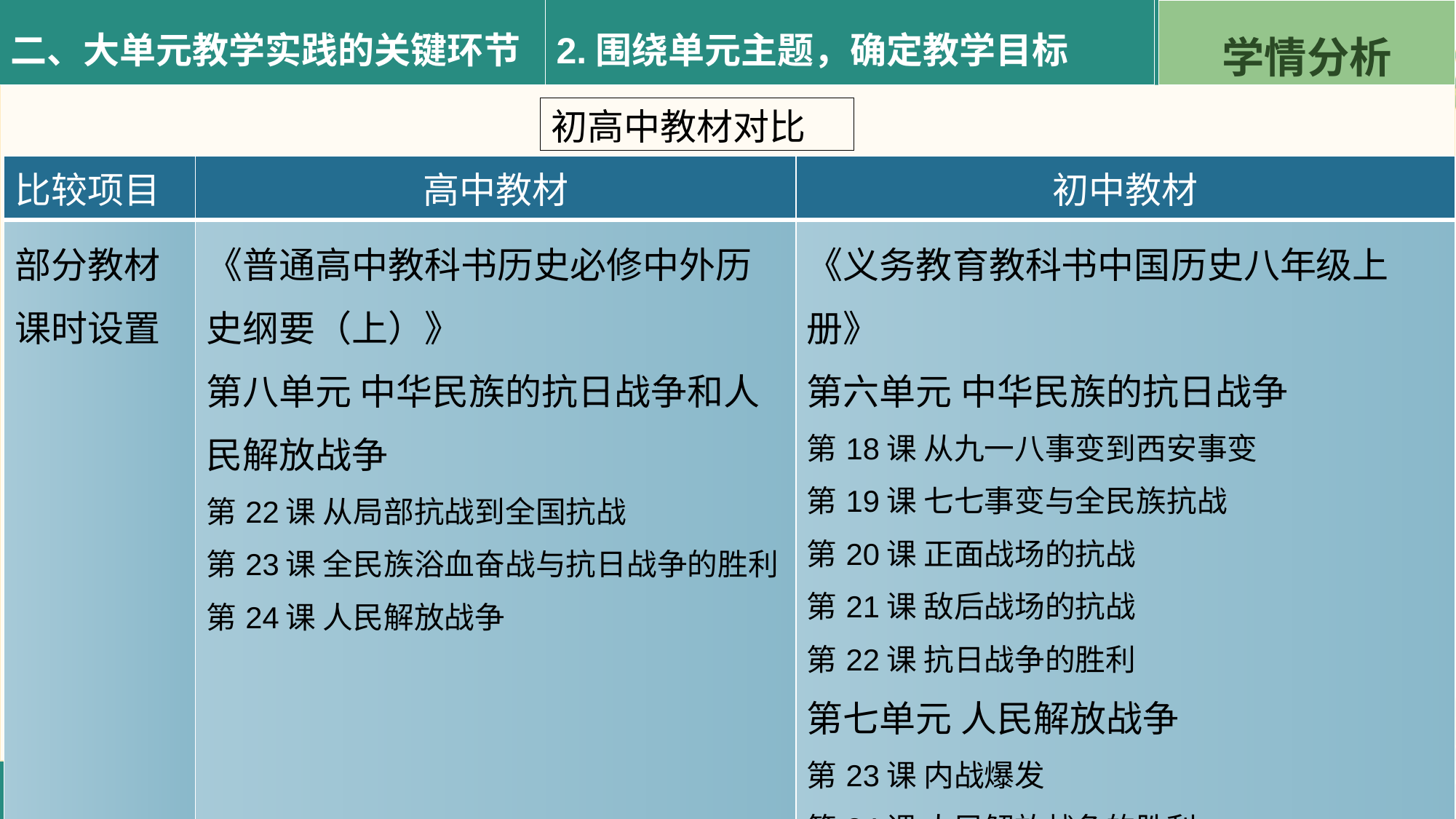

二、大单元教学实践的关键环节

2.围绕单元主题，确定教学目标
学情分析

初高中教材对比
| 比较项目 | 高中教材 | 初中教材 |
| --- | --- | --- |
| 部分教材课时设置 | 《普通高中教科书历史必修中外历史纲要（上）》 第八单元 中华民族的抗日战争和人民解放战争 第22课 从局部抗战到全国抗战 第23课 全民族浴血奋战与抗日战争的胜利 第24课 人民解放战争 | 《义务教育教科书中国历史八年级上册》 第六单元 中华民族的抗日战争 第18课 从九一八事变到西安事变 第19课 七七事变与全民族抗战 第20课 正面战场的抗战 第21课 敌后战场的抗战 第22课 抗日战争的胜利 第七单元 人民解放战争 第23课 内战爆发 第24课 人民解放战争的胜利 |